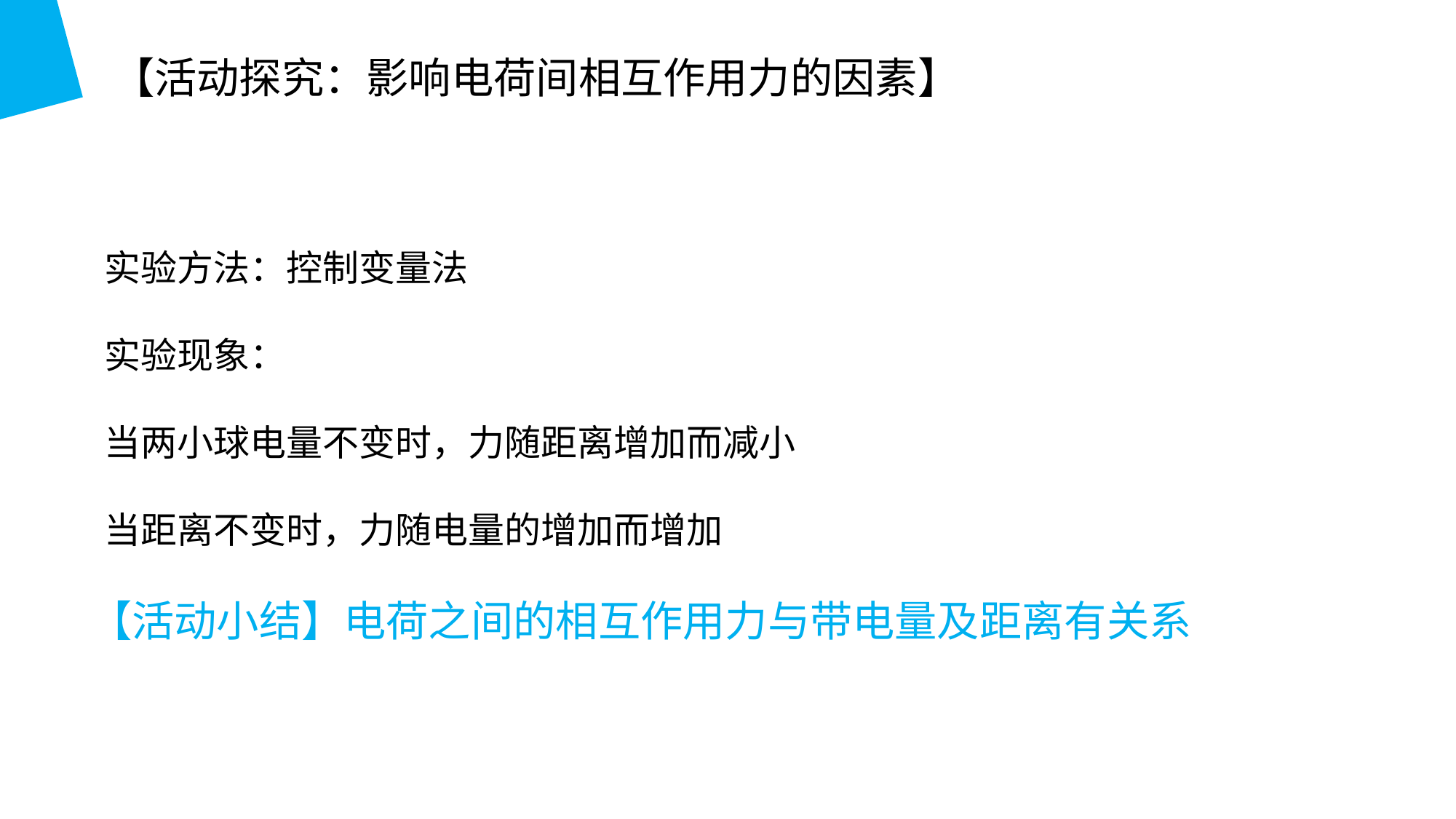

【活动探究：影响电荷间相互作用力的因素】
实验方法：控制变量法
实验现象：
当两小球电量不变时，力随距离增加而减小
当距离不变时，力随电量的增加而增加
【活动小结】电荷之间的相互作用力与带电量及距离有关系